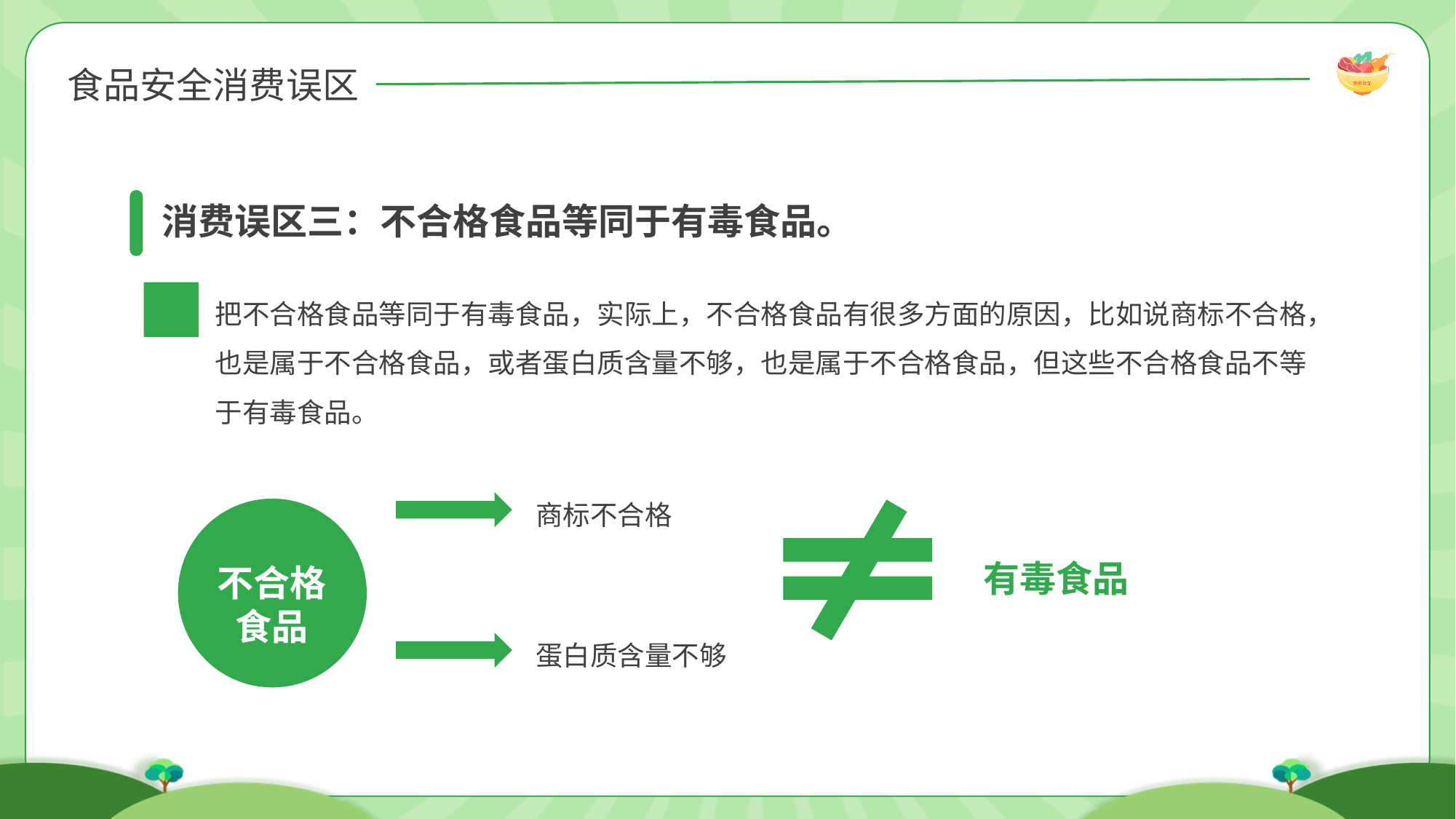

消费误区三：不合格食品等同于有毒食品。
把不合格食品等同于有毒食品，实际上，不合格食品有很多方面的原因，比如说商标不合格，也是属于不合格食品，或者蛋白质含量不够，也是属于不合格食品，但这些不合格食品不等于有毒食品。

商标不合格

不合格食品
蛋白质含量不够

有毒食品